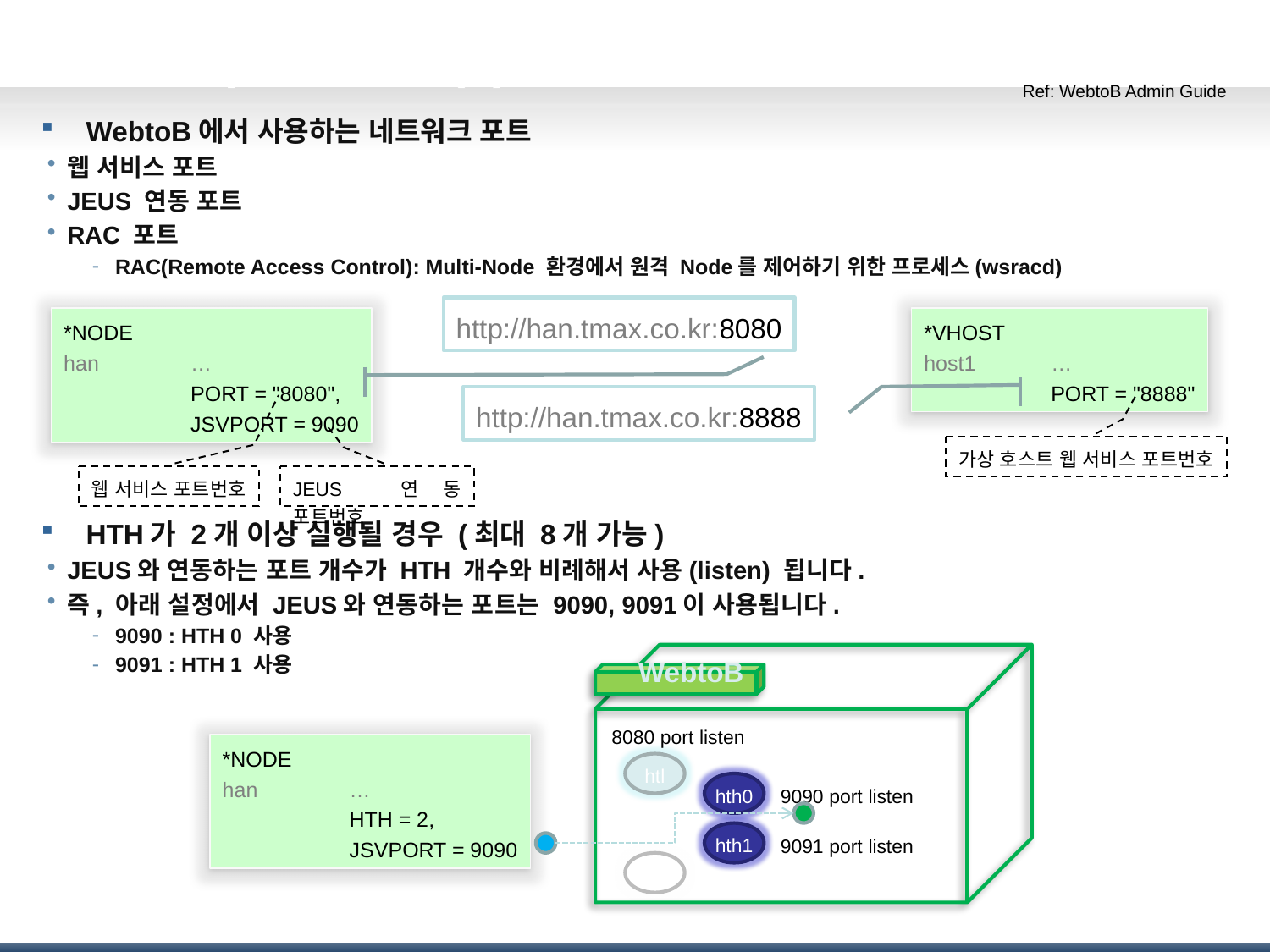

# WebtoB port 설정(1)
Ref: WebtoB Admin Guide
WebtoB에서 사용하는 네트워크 포트
웹 서비스 포트
JEUS 연동 포트
RAC 포트
RAC(Remote Access Control): Multi-Node 환경에서 원격 Node를 제어하기 위한 프로세스(wsracd)

HTH가 2개 이상 실행될 경우 (최대 8개 가능)
JEUS와 연동하는 포트 개수가 HTH 개수와 비례해서 사용(listen) 됩니다.
즉, 아래 설정에서 JEUS와 연동하는 포트는 9090, 9091이 사용됩니다.
9090 : HTH 0 사용
9091 : HTH 1 사용
http://han.tmax.co.kr:8080
*NODE
han	…
	PORT = "8080",
	JSVPORT = 9090
*VHOST
host1	…
	PORT = "8888"

http://han.tmax.co.kr:8888
가상 호스트 웹 서비스 포트번호
웹 서비스 포트번호
JEUS 연동 포트번호

WebtoB
8080 port listen
htl
hth0
9090 port listen
hth1
9091 port listen
wsm
*NODE
han	…
	HTH = 2,
	JSVPORT = 9090